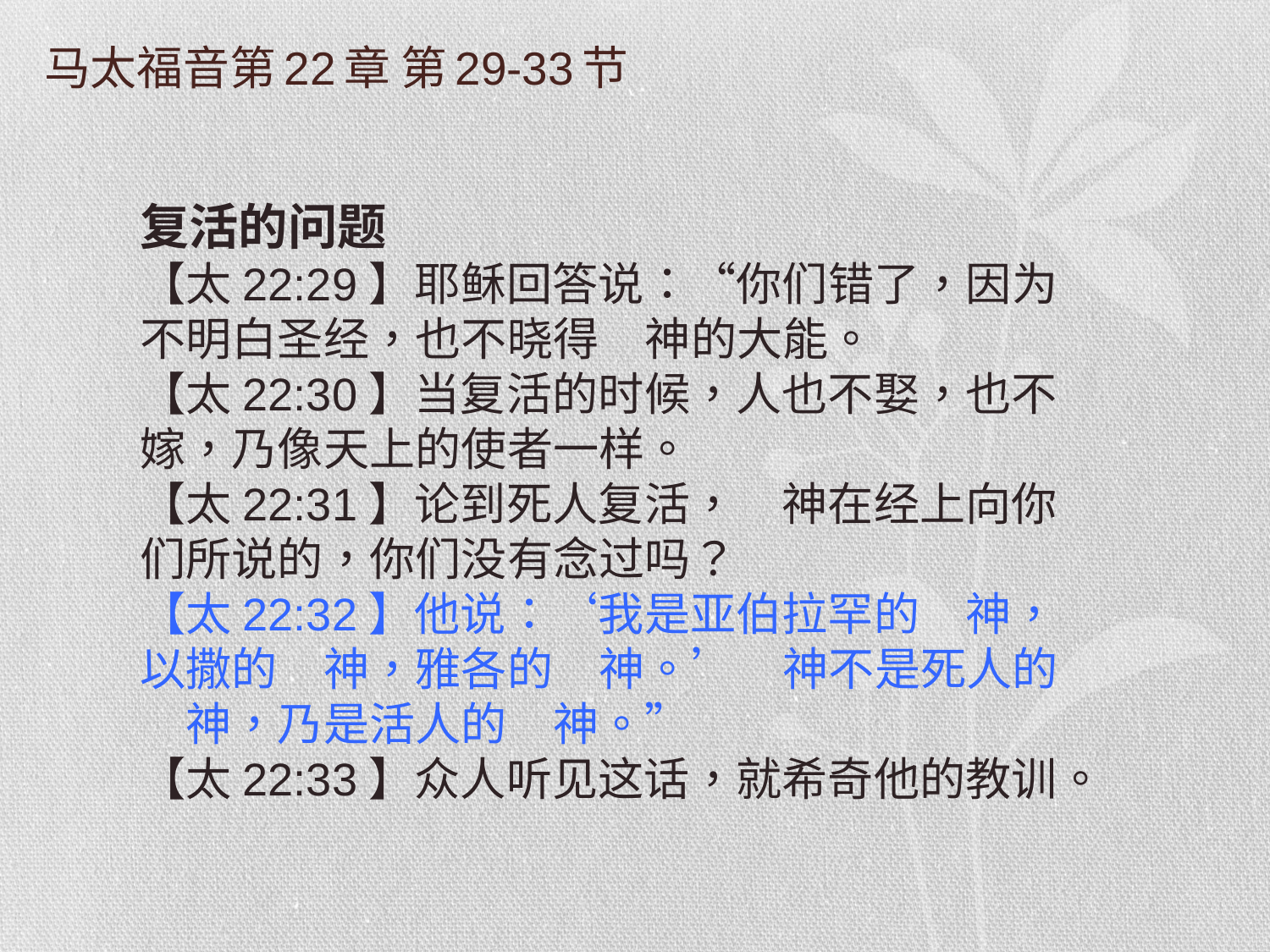

# 马太福音第22章 第29-33节
复活的问题
【太22:29】耶稣回答说：“你们错了，因为不明白圣经，也不晓得　神的大能。
【太22:30】当复活的时候，人也不娶，也不嫁，乃像天上的使者一样。
【太22:31】论到死人复活，　神在经上向你们所说的，你们没有念过吗？
【太22:32】他说：‘我是亚伯拉罕的　神，以撒的　神，雅各的　神。’　神不是死人的　神，乃是活人的　神。”
【太22:33】众人听见这话，就希奇他的教训。